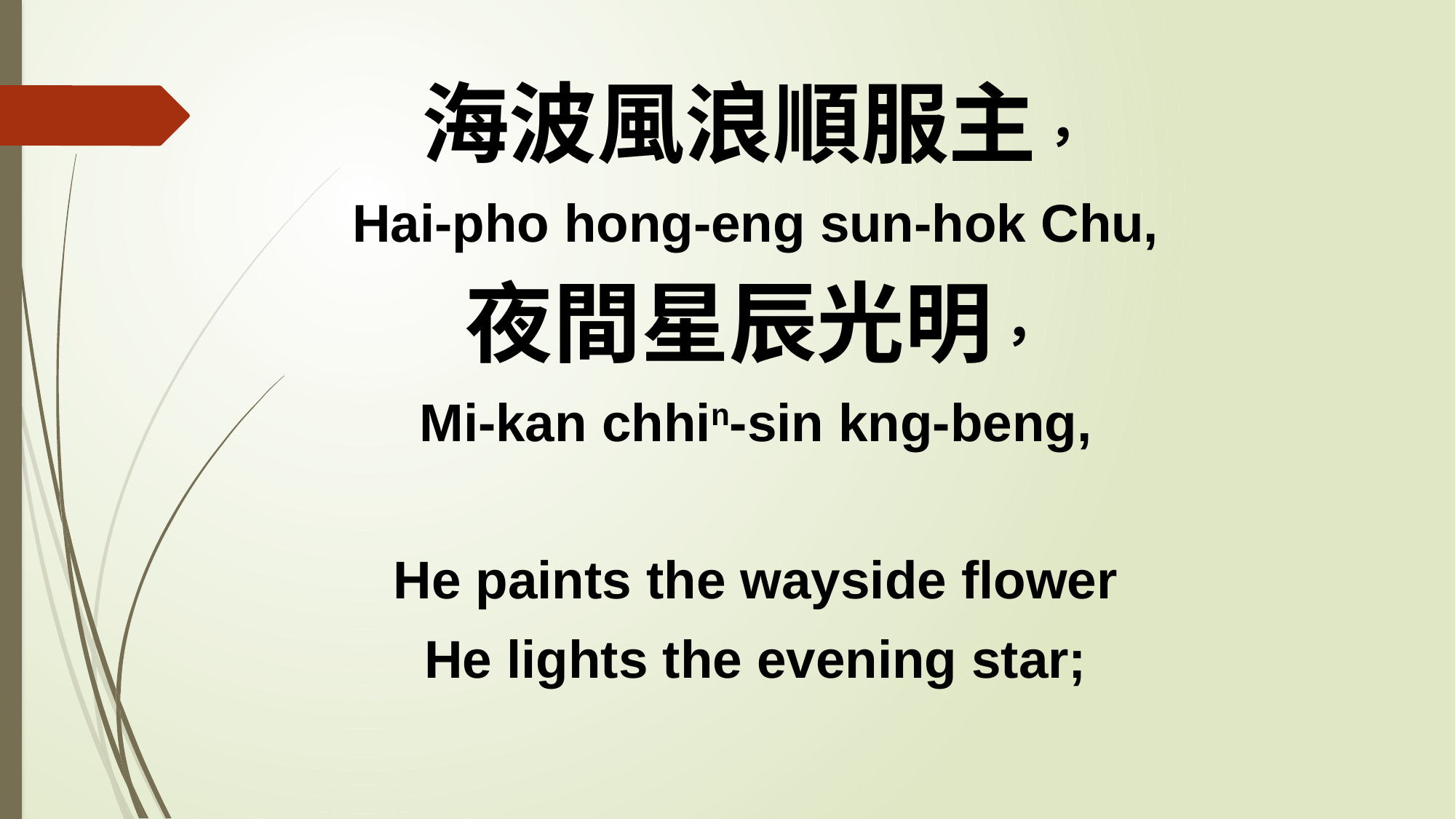

海波風浪順服主，
Hai-pho hong-eng sun-hok Chu,
夜間星辰光明，
Mi-kan chhin-sin kng-beng,

He paints the wayside flower
He lights the evening star;